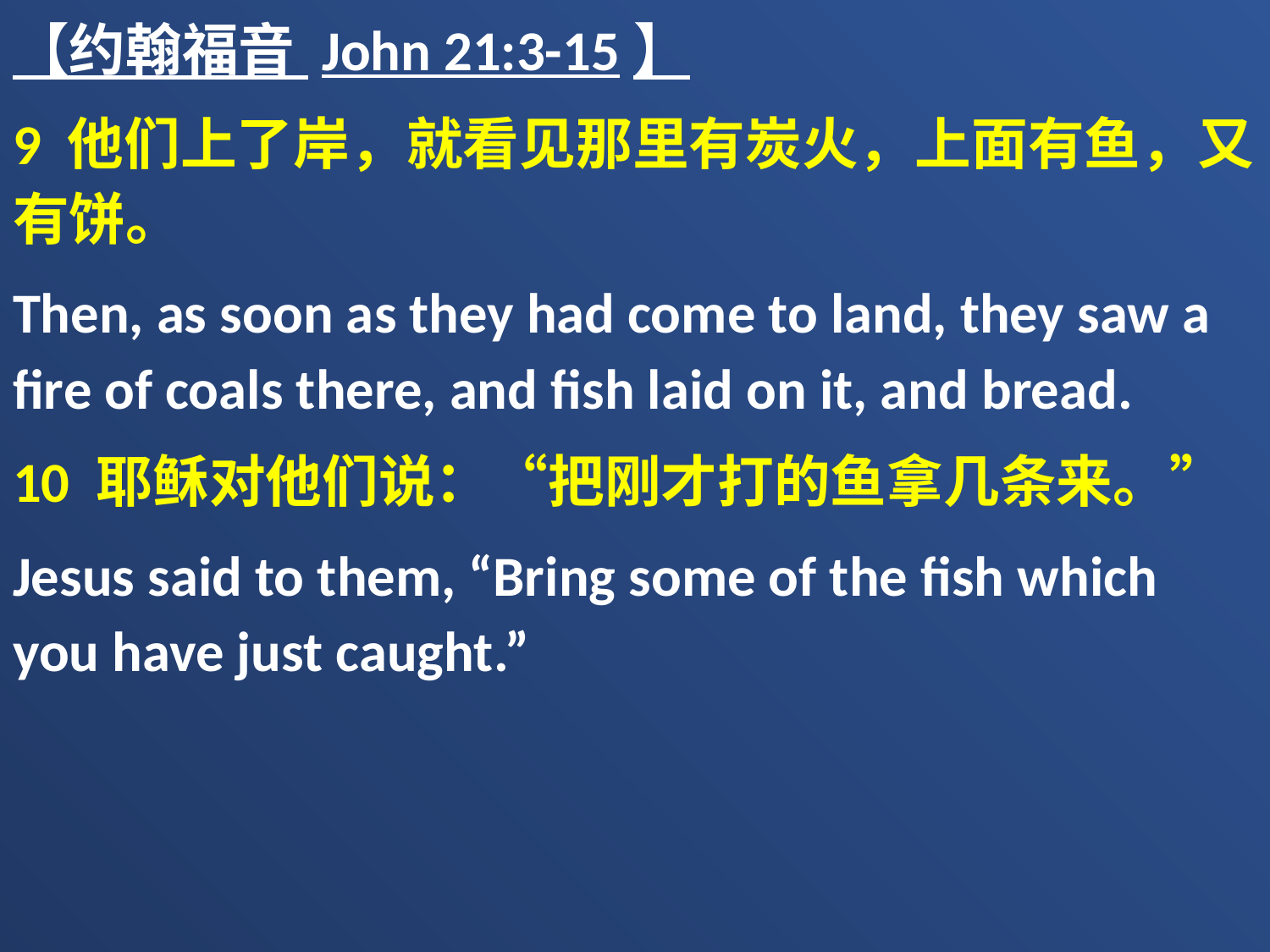

【约翰福音 John 21:3-15】
9 他们上了岸，就看见那里有炭火，上面有鱼，又有饼。
Then, as soon as they had come to land, they saw a fire of coals there, and fish laid on it, and bread.
10 耶稣对他们说：“把刚才打的鱼拿几条来。”
Jesus said to them, “Bring some of the fish which you have just caught.”